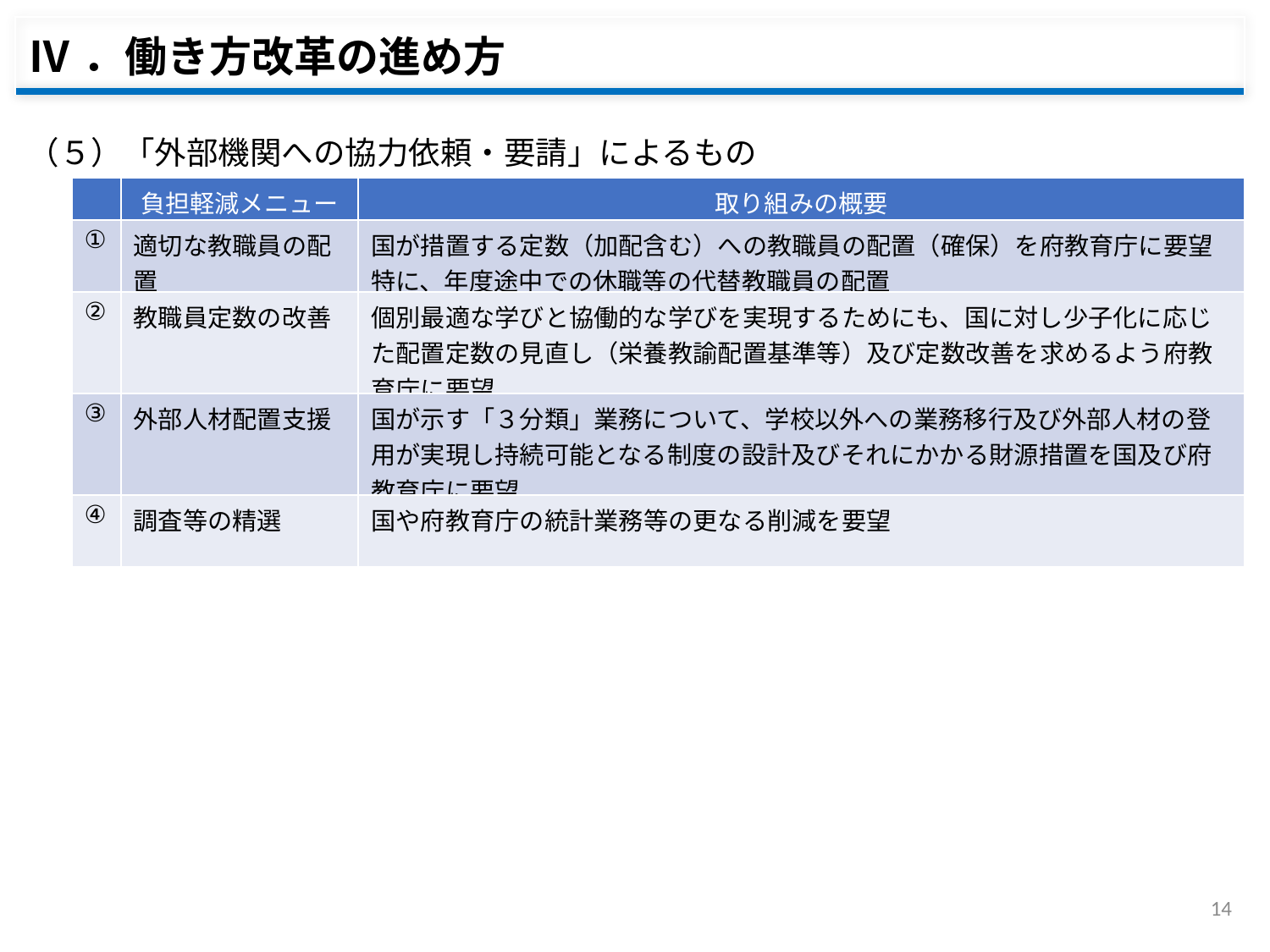

| Ⅳ．働き方改革の進め方 |
| --- |
（５）「外部機関への協力依頼・要請」によるもの
|  | 負担軽減メニュー | 取り組みの概要 |
| --- | --- | --- |
| ① | 適切な教職員の配置 | 国が措置する定数（加配含む）への教職員の配置（確保）を府教育庁に要望 特に、年度途中での休職等の代替教職員の配置 |
| ② | 教職員定数の改善 | 個別最適な学びと協働的な学びを実現するためにも、国に対し少子化に応じた配置定数の見直し（栄養教諭配置基準等）及び定数改善を求めるよう府教育庁に要望 |
| ③ | 外部人材配置支援 | 国が示す「３分類」業務について、学校以外への業務移行及び外部人材の登用が実現し持続可能となる制度の設計及びそれにかかる財源措置を国及び府教育庁に要望 |
| ④ | 調査等の精選 | 国や府教育庁の統計業務等の更なる削減を要望 |
14